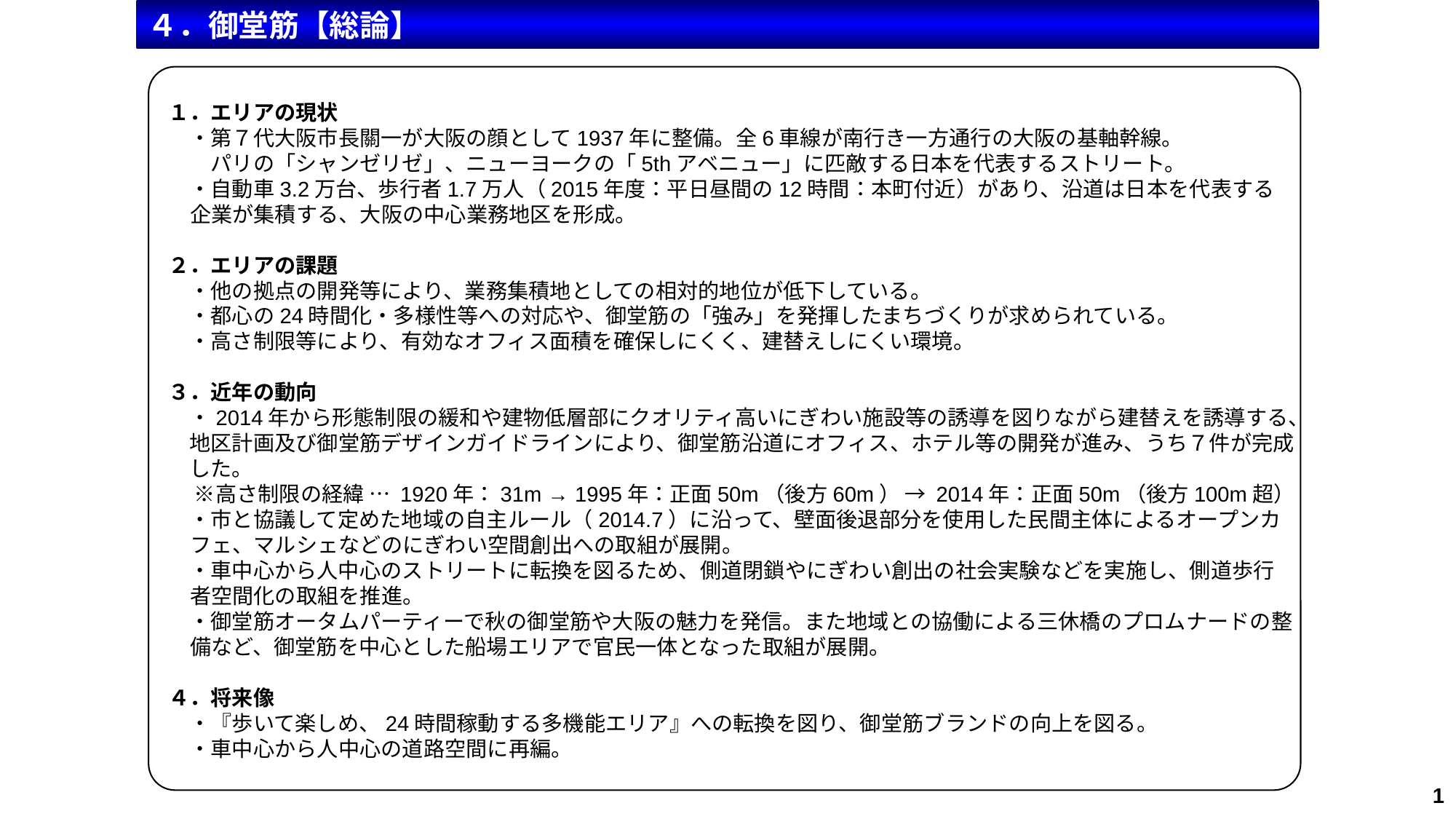

４．御堂筋【総論】

１．エリアの現状
　・第７代大阪市長關一が大阪の顔として1937年に整備。全6車線が南行き一方通行の大阪の基軸幹線。
　　パリの「シャンゼリゼ」、ニューヨークの「5thアベニュー」に匹敵する日本を代表するストリート。
　・自動車3.2万台、歩行者1.7万人（2015年度：平日昼間の12時間：本町付近）があり、沿道は日本を代表する企業が集積する、大阪の中心業務地区を形成。

２．エリアの課題
　・他の拠点の開発等により、業務集積地としての相対的地位が低下している。
　・都心の24時間化・多様性等への対応や、御堂筋の「強み」を発揮したまちづくりが求められている。
　・高さ制限等により、有効なオフィス面積を確保しにくく、建替えしにくい環境。

３．近年の動向
　・2014年から形態制限の緩和や建物低層部にクオリティ高いにぎわい施設等の誘導を図りながら建替えを誘導する、地区計画及び御堂筋デザインガイドラインにより、御堂筋沿道にオフィス、ホテル等の開発が進み、うち７件が完成した。
　 ※高さ制限の経緯 … 1920年：31m → 1995年：正面50m（後方60m） → 2014年：正面50m（後方100m超）
　・市と協議して定めた地域の自主ルール（2014.7）に沿って、壁面後退部分を使用した民間主体によるオープンカフェ、マルシェなどのにぎわい空間創出への取組が展開。
　・車中心から人中心のストリートに転換を図るため、側道閉鎖やにぎわい創出の社会実験などを実施し、側道歩行者空間化の取組を推進。
　・御堂筋オータムパーティーで秋の御堂筋や大阪の魅力を発信。また地域との協働による三休橋のプロムナードの整備など、御堂筋を中心とした船場エリアで官民一体となった取組が展開。

４．将来像
　・『歩いて楽しめ、24時間稼動する多機能エリア』への転換を図り、御堂筋ブランドの向上を図る。
　・車中心から人中心の道路空間に再編。
1